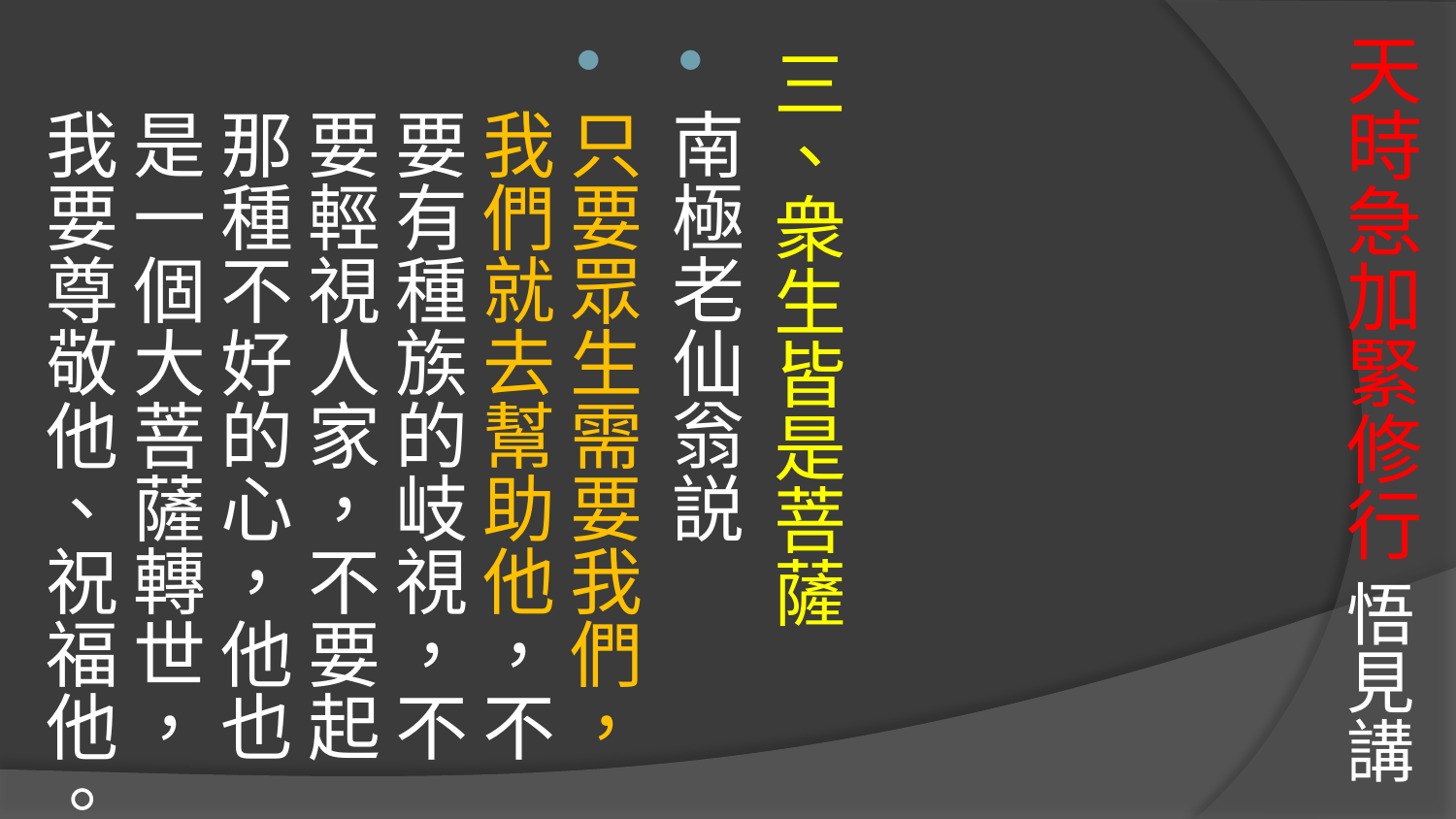

# 天時急加緊修行 悟見講
三、衆生皆是菩薩
南極老仙翁説
只要眾生需要我們，我們就去幫助他，不要有種族的岐視，不要輕視人家，不要起那種不好的心，他也是一個大菩薩轉世，我要尊敬他、祝福他。